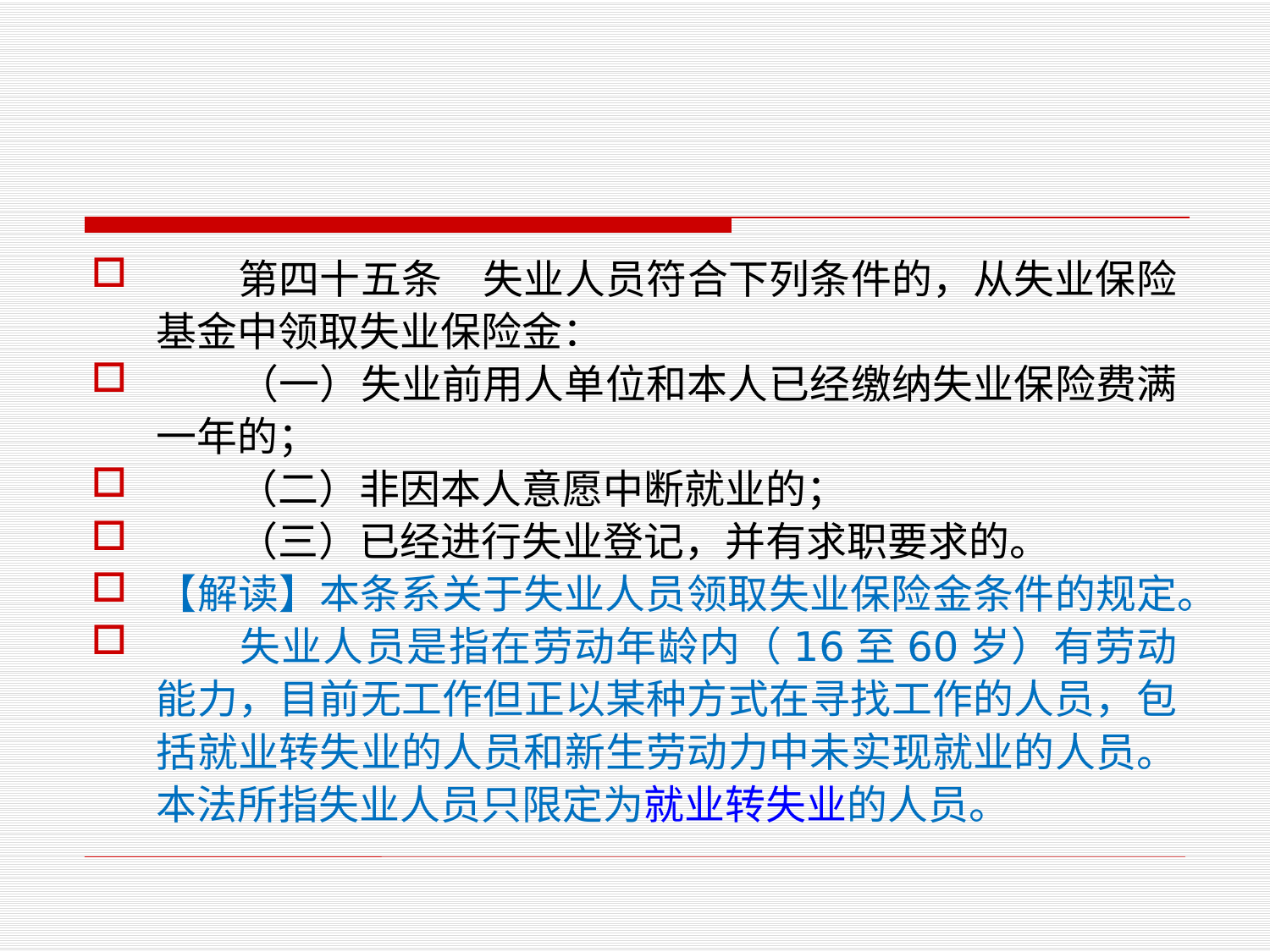

第四十五条　失业人员符合下列条件的，从失业保险基金中领取失业保险金：
　　（一）失业前用人单位和本人已经缴纳失业保险费满一年的；
　　（二）非因本人意愿中断就业的；
　　（三）已经进行失业登记，并有求职要求的。
【解读】本条系关于失业人员领取失业保险金条件的规定。
　　失业人员是指在劳动年龄内（16至60岁）有劳动能力，目前无工作但正以某种方式在寻找工作的人员，包括就业转失业的人员和新生劳动力中未实现就业的人员。本法所指失业人员只限定为就业转失业的人员。